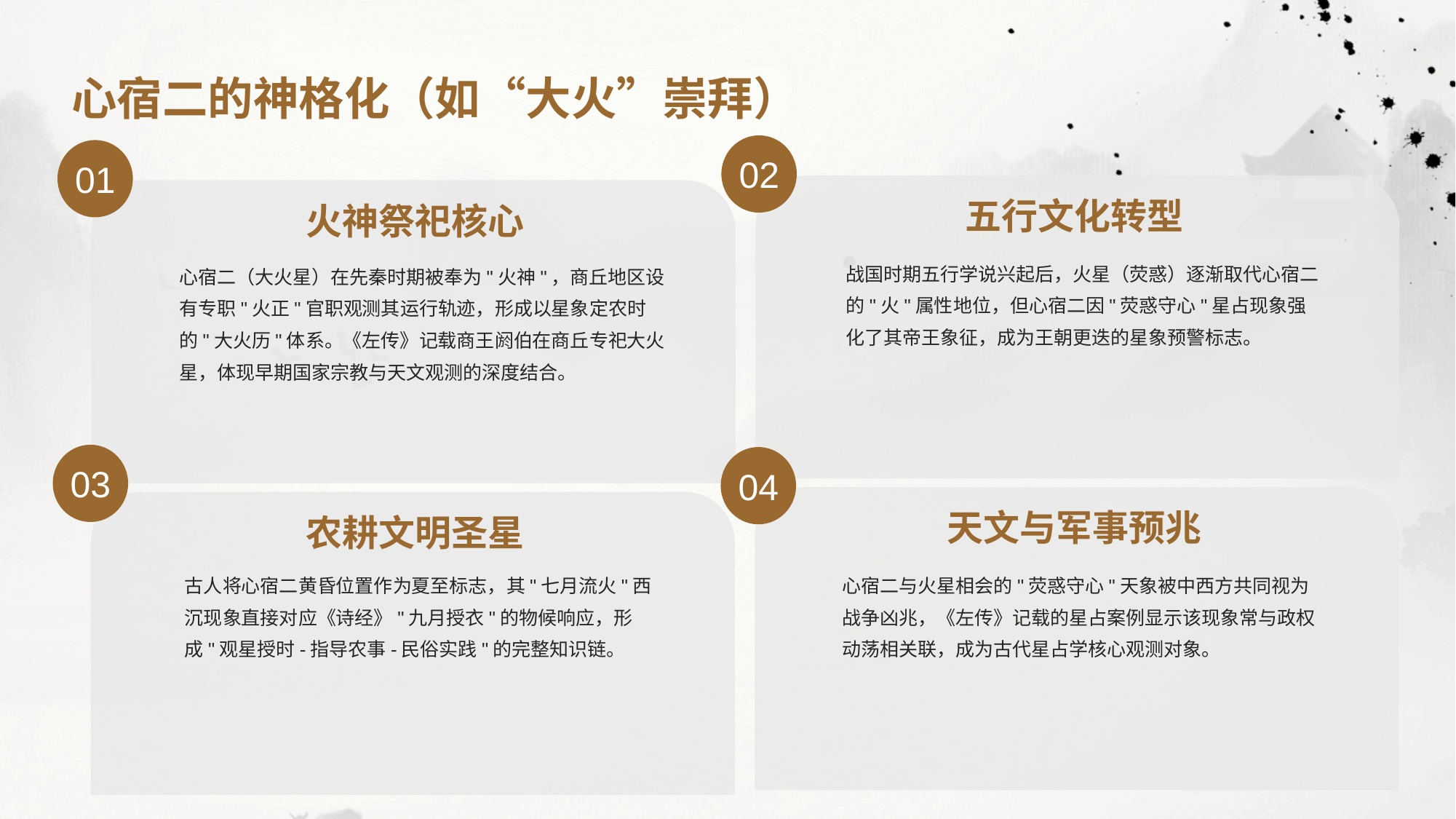

心宿二的神格化（如“大火”崇拜）

02
01

五行文化转型

火神祭祀核心
战国时期五行学说兴起后，火星（荧惑）逐渐取代心宿二的"火"属性地位，但心宿二因"荧惑守心"星占现象强化了其帝王象征，成为王朝更迭的星象预警标志。
心宿二（大火星）在先秦时期被奉为"火神"，商丘地区设有专职"火正"官职观测其运行轨迹，形成以星象定农时的"大火历"体系。《左传》记载商王阏伯在商丘专祀大火星，体现早期国家宗教与天文观测的深度结合。

03
04

天文与军事预兆

农耕文明圣星
古人将心宿二黄昏位置作为夏至标志，其"七月流火"西沉现象直接对应《诗经》"九月授衣"的物候响应，形成"观星授时-指导农事-民俗实践"的完整知识链。
心宿二与火星相会的"荧惑守心"天象被中西方共同视为战争凶兆，《左传》记载的星占案例显示该现象常与政权动荡相关联，成为古代星占学核心观测对象。